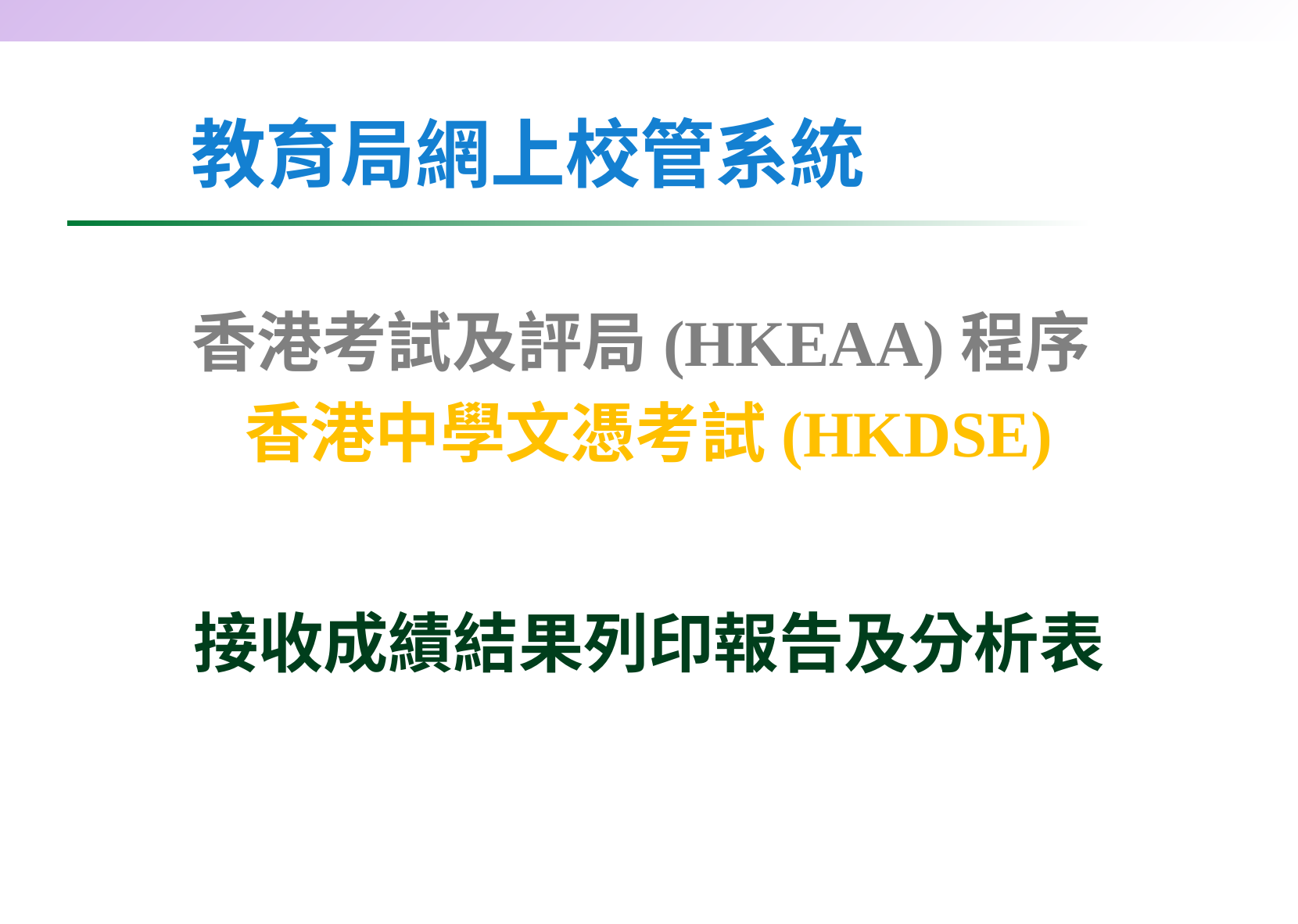

教育局網上校管系統

香港考試及評局(HKEAA)程序
香港中學文憑考試(HKDSE)

接收成績結果列印報告及分析表